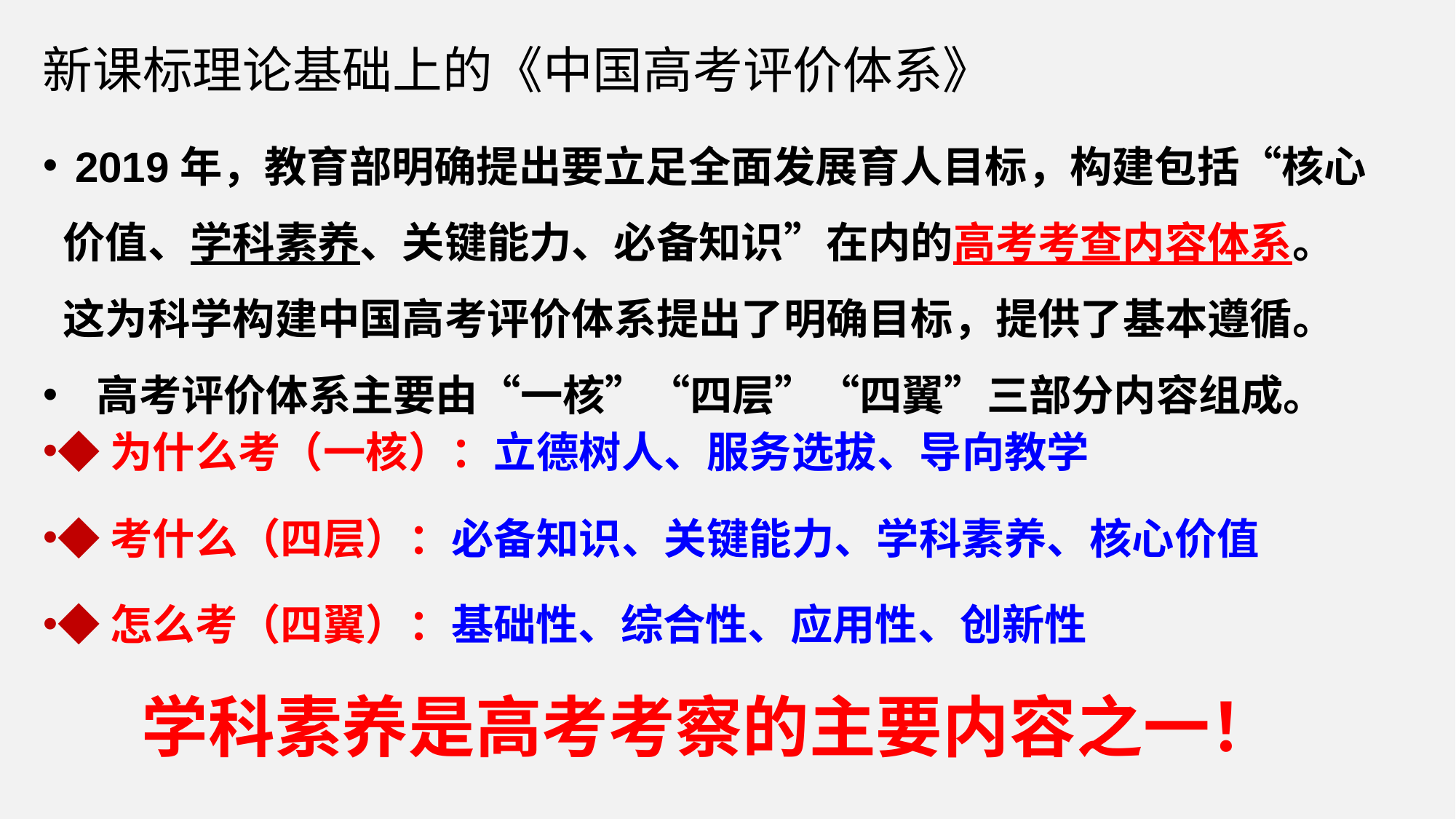

# 新课标理论基础上的《中国高考评价体系》
 2019年，教育部明确提出要立足全面发展育人目标，构建包括“核心价值、学科素养、关键能力、必备知识”在内的高考考查内容体系。这为科学构建中国高考评价体系提出了明确目标，提供了基本遵循。
   高考评价体系主要由“一核”“四层”“四翼”三部分内容组成。
◆为什么考（一核）：立德树人、服务选拔、导向教学
◆考什么（四层）：必备知识、关键能力、学科素养、核心价值
◆怎么考（四翼）：基础性、综合性、应用性、创新性

学科素养是高考考察的主要内容之一！